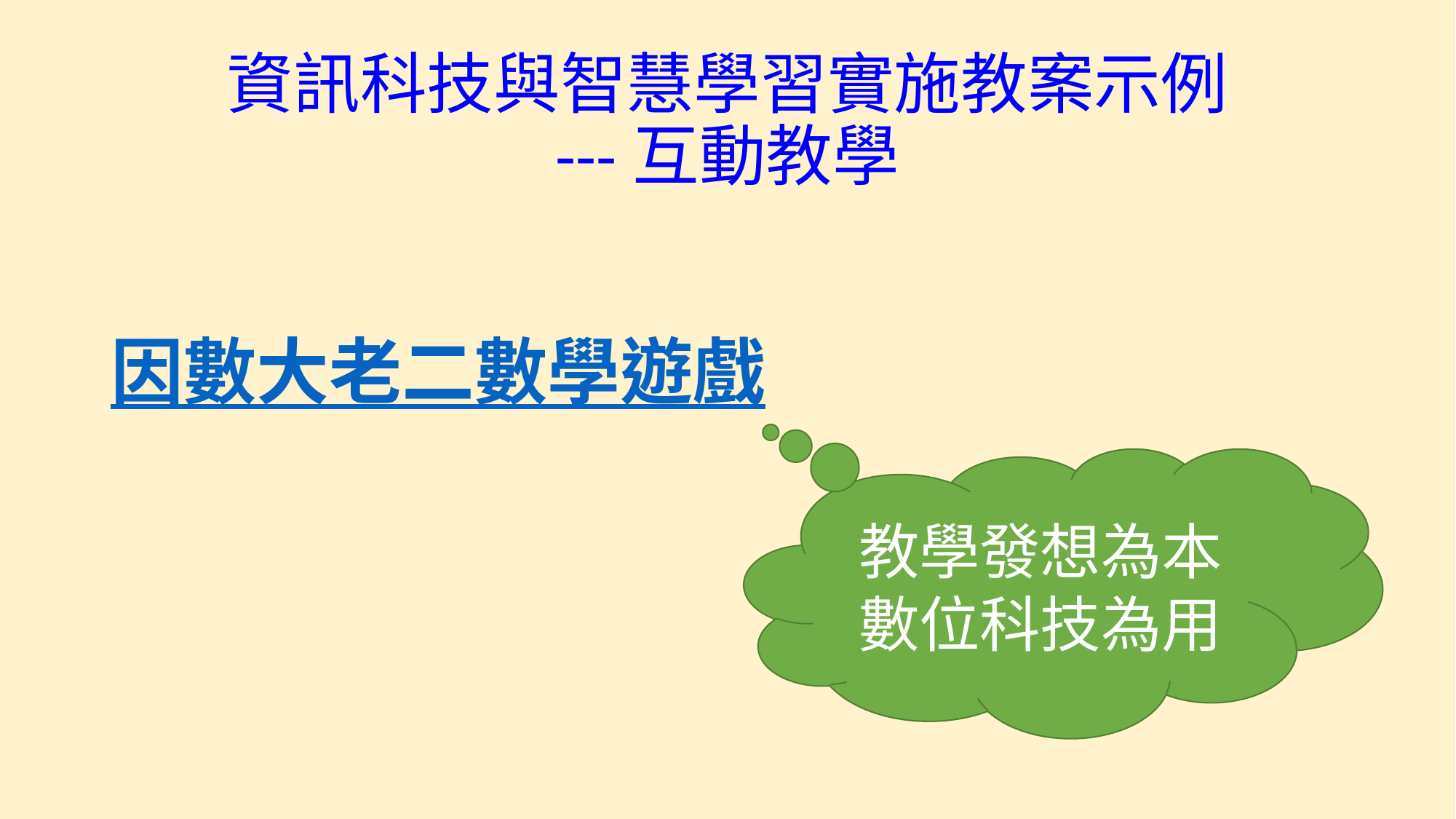

# 資訊科技與智慧學習實施教案示例 ---互動教學

因數大老二數學遊戲
教學發想為本
數位科技為用